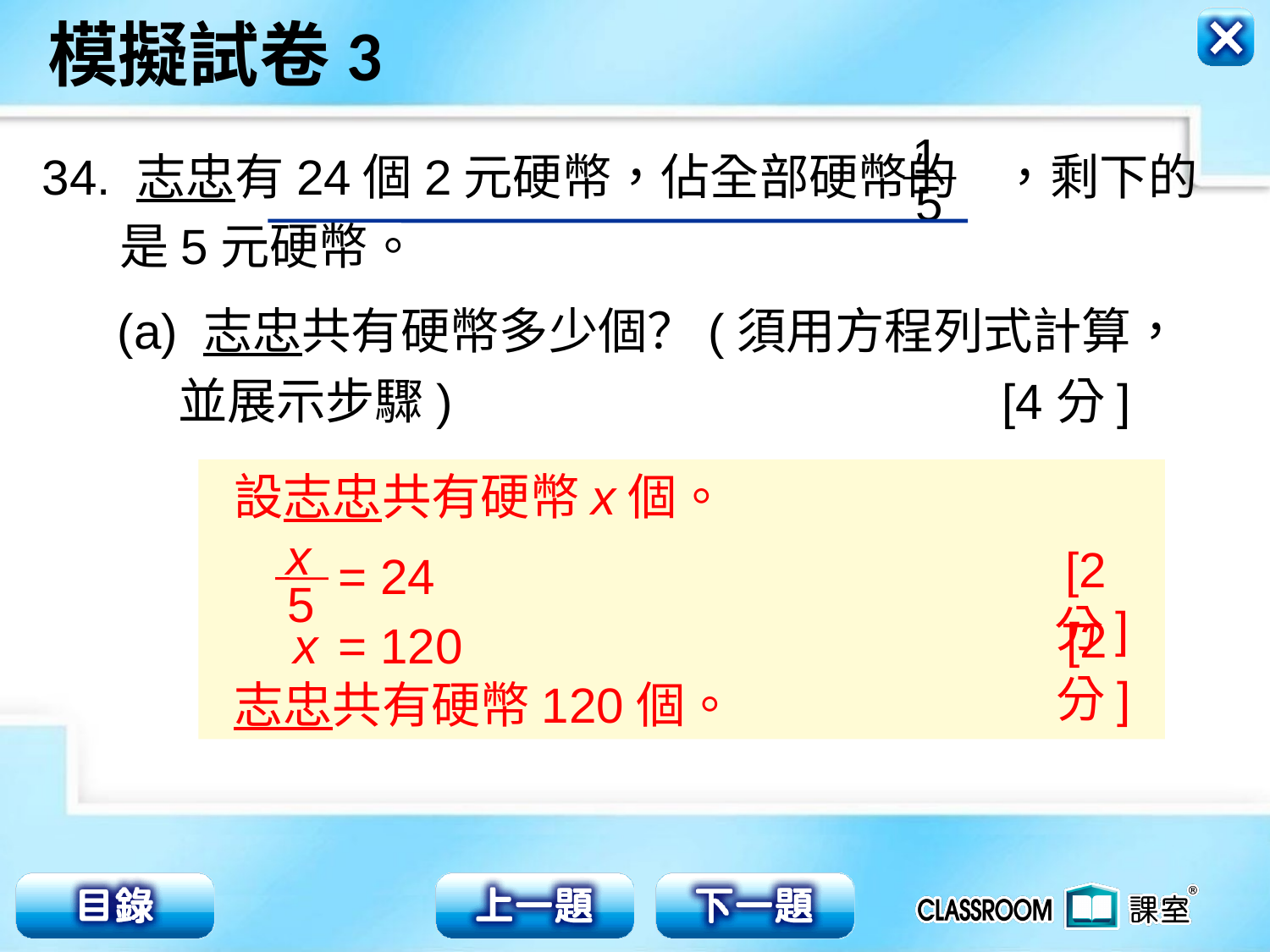

1
5

34. 志忠有24個2元硬幣，佔全部硬幣的    ，剩下的
      是5元硬幣。

(a) 志忠共有硬幣多少個？(須用方程列式計算，
　 並展示步驟)                                        [4分]
設志忠共有硬幣x個。
	= 24
     x 	= 120
志忠共有硬幣120個。
x
5

[2分]
[2分]